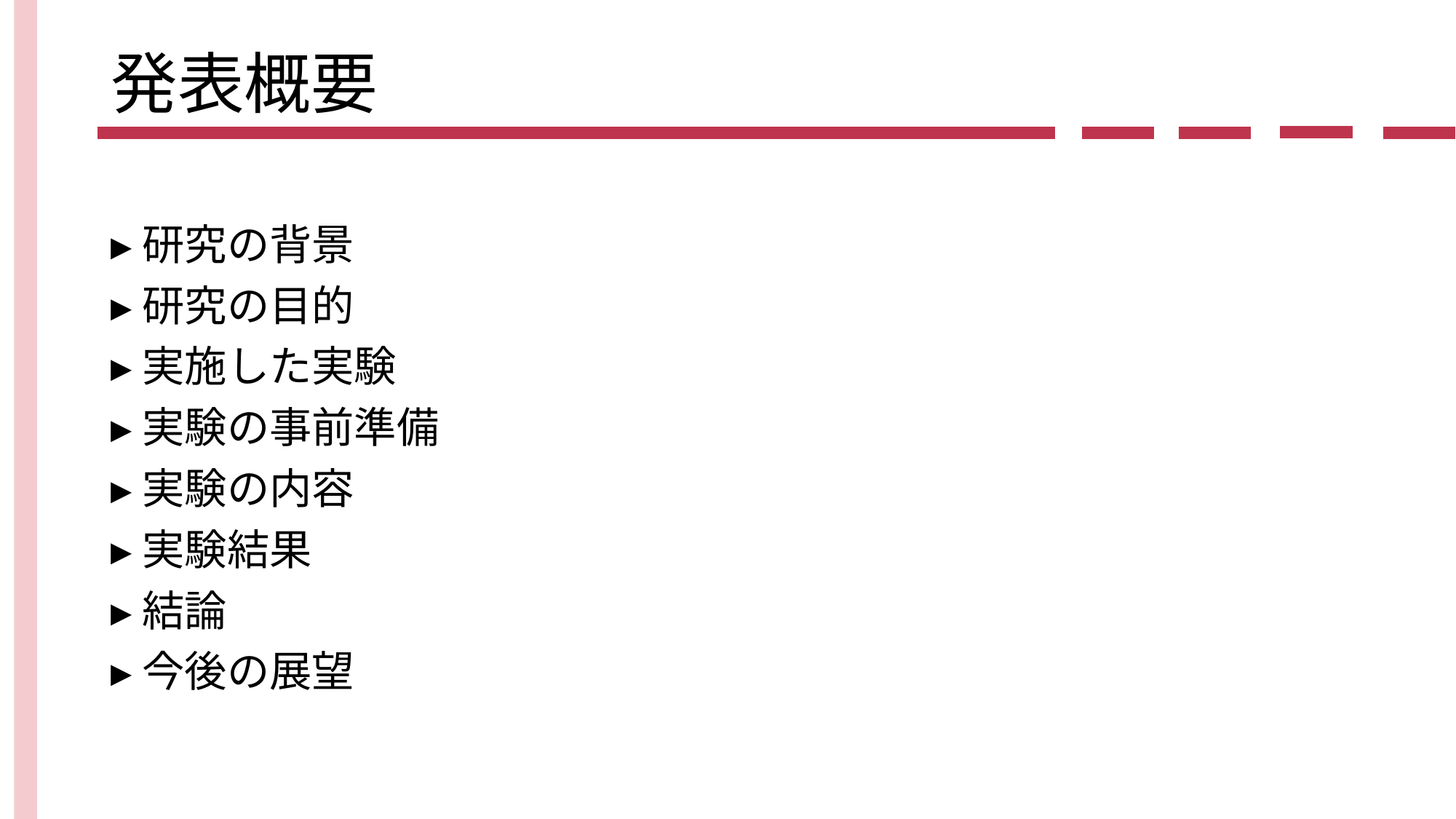

# 発表概要
▸研究の背景
▸研究の目的
▸実施した実験
▸実験の事前準備
▸実験の内容
▸実験結果
▸結論
▸今後の展望